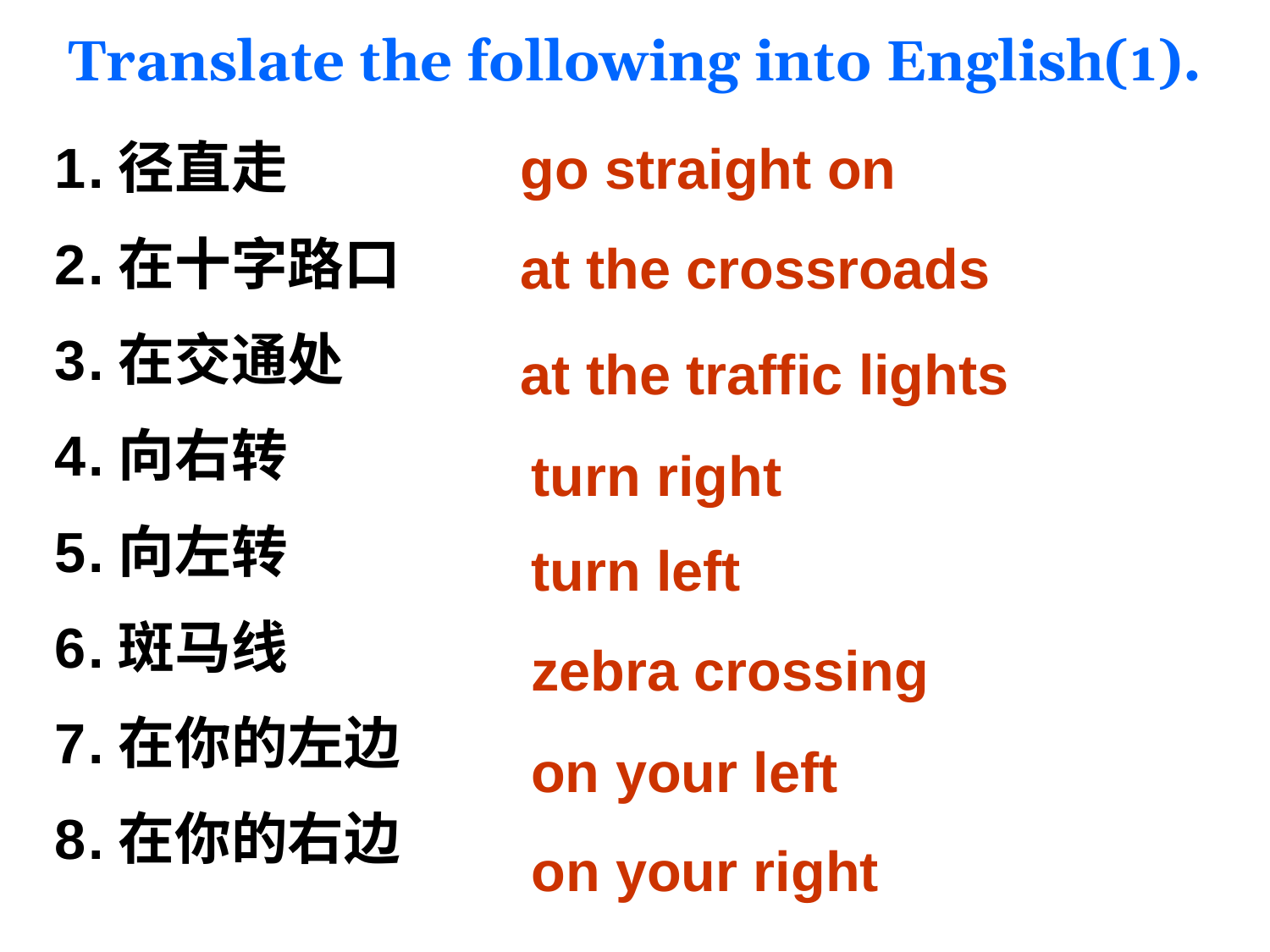

# Translate the following into English(1).
径直走
在十字路口
在交通处
向右转
向左转
斑马线
在你的左边
在你的右边
go straight on
at the crossroads
at the traffic lights
turn right
turn left
zebra crossing
on your left
on your right